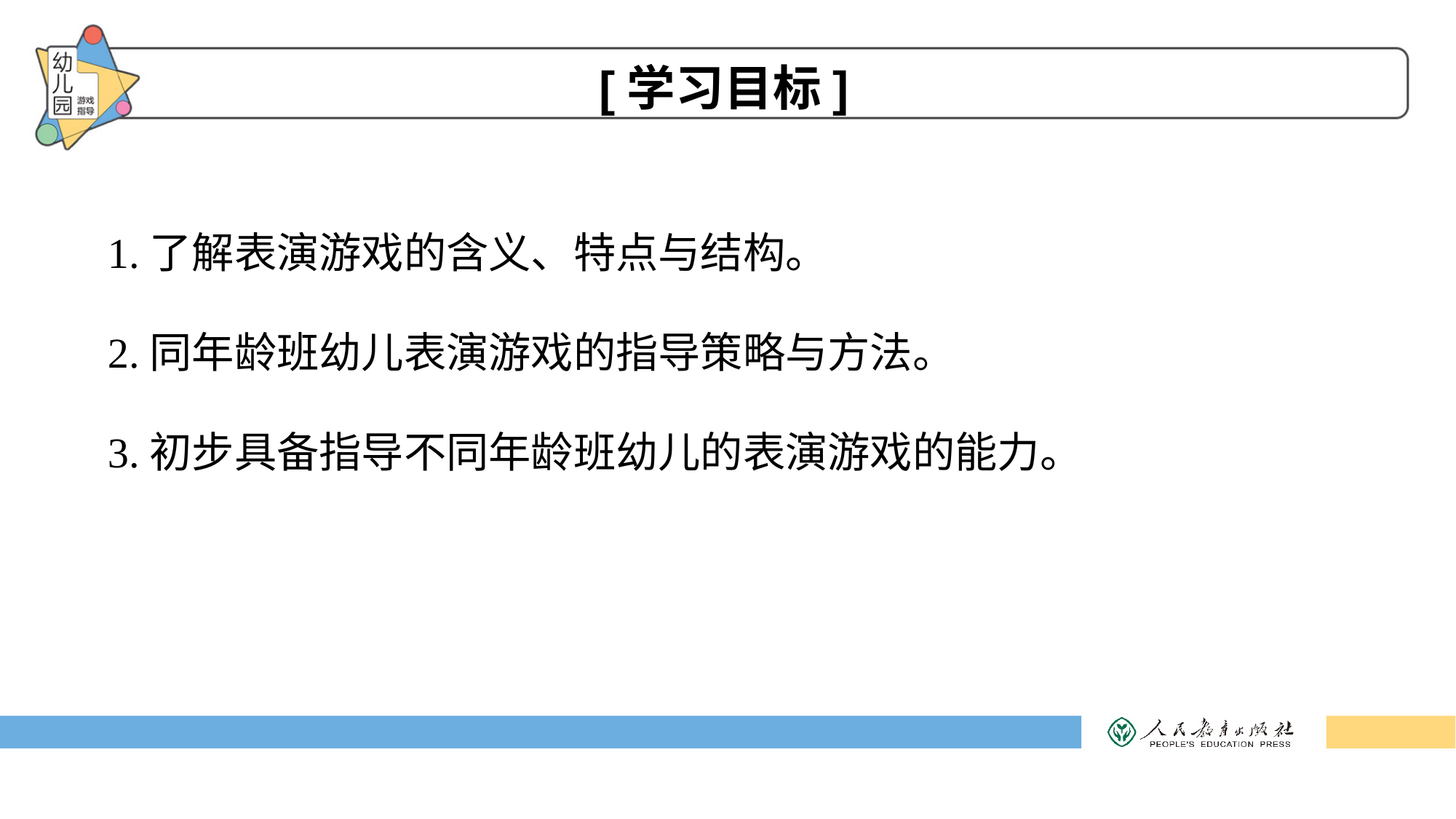

# [学习目标]
1.了解表演游戏的含义、特点与结构。
2.同年龄班幼儿表演游戏的指导策略与方法。
3.初步具备指导不同年龄班幼儿的表演游戏的能力。